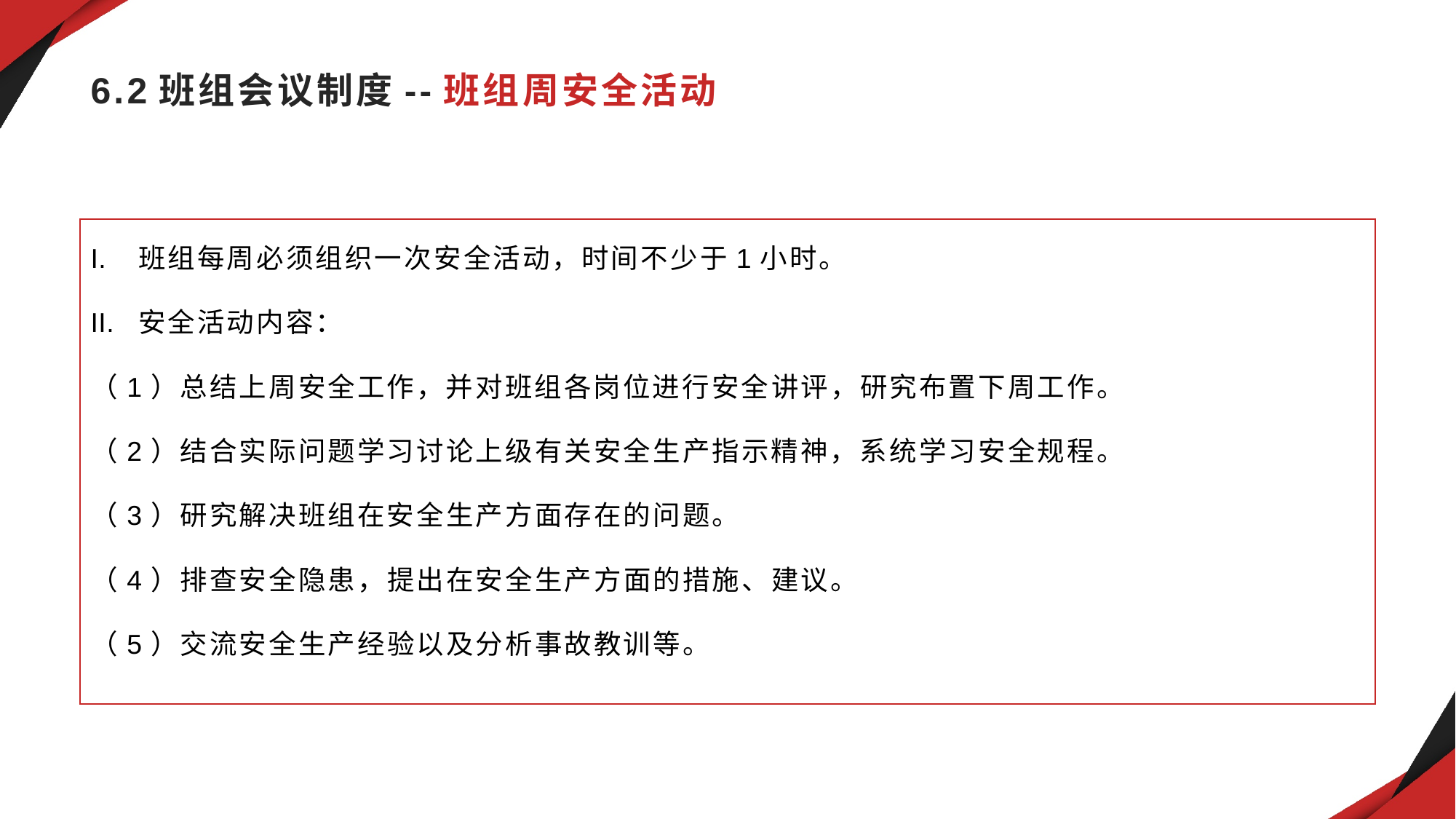

# 6.2班组会议制度--班组周安全活动
班组每周必须组织一次安全活动，时间不少于1小时。
安全活动内容：
（1）总结上周安全工作，并对班组各岗位进行安全讲评，研究布置下周工作。
（2）结合实际问题学习讨论上级有关安全生产指示精神，系统学习安全规程。
（3）研究解决班组在安全生产方面存在的问题。
（4）排查安全隐患，提出在安全生产方面的措施、建议。
（5）交流安全生产经验以及分析事故教训等。